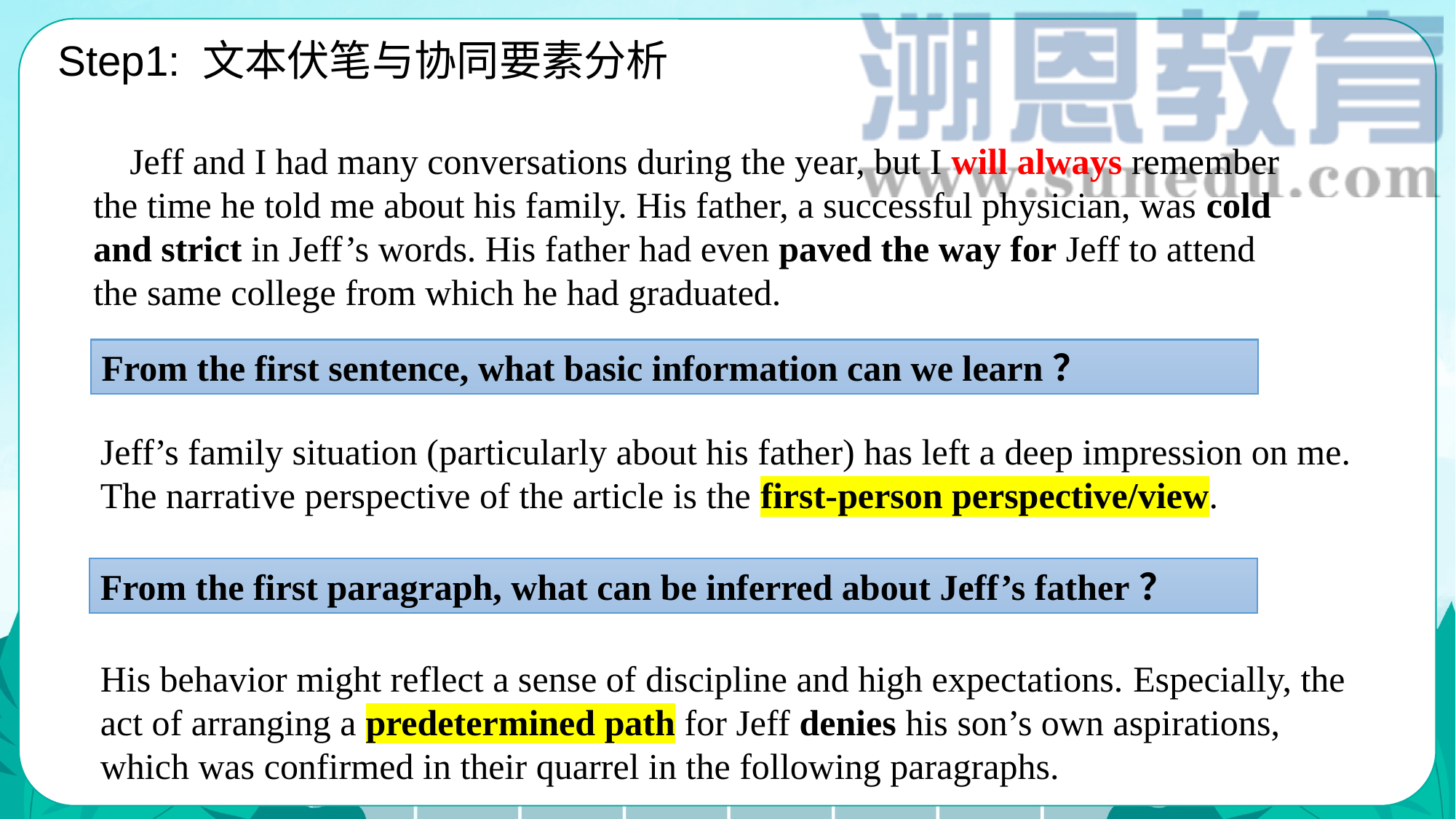

Step1: 文本伏笔与协同要素分析
    Jeff and I had many conversations during the year, but I will always remember the time he told me about his family. His father, a successful physician, was cold and strict in Jeff’s words. His father had even paved the way for Jeff to attend the same college from which he had graduated.
From the first sentence, what basic information can we learn？
Jeff’s family situation (particularly about his father) has left a deep impression on me.
The narrative perspective of the article is the first-person perspective/view.
From the first paragraph, what can be inferred about Jeff’s father？
His behavior might reflect a sense of discipline and high expectations. Especially, the act of arranging a predetermined path for Jeff denies his son’s own aspirations, which was confirmed in their quarrel in the following paragraphs.